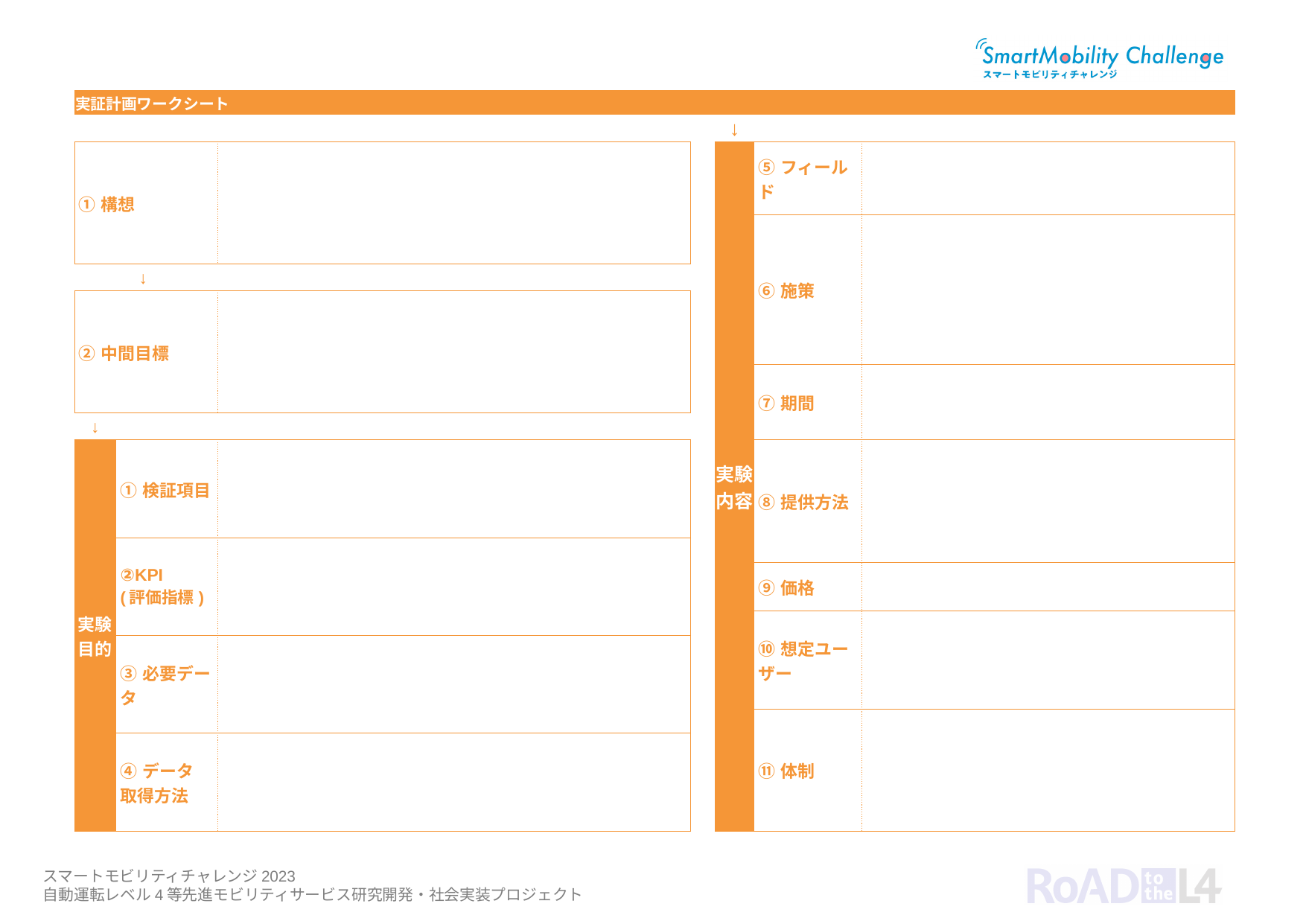

| 実証計画ワークシート |  |  |  |  |  |  |  |
| --- | --- | --- | --- | --- | --- | --- | --- |
|  |  |  |  |  | ↓ |  |  |
| ①構想 |  |  |  |  | 実験内容 | ⑤フィールド |  |
|  |  |  |  |  |  |  |  |
|  |  |  |  |  |  |  |  |
|  |  |  |  |  |  | ⑥施策 |  |
|  |  |  |  |  |  |  |  |
| ↓ |  |  |  |  |  |  |  |
| ②中間目標 |  |  |  |  |  |  |  |
|  |  |  |  |  |  |  |  |
|  |  |  |  |  |  |  |  |
|  |  |  |  |  |  | ⑦期間 |  |
|  |  |  |  |  |  |  |  |
| ↓ |  |  |  |  |  |  |  |
| 実験目的 | ①検証項目 | ①検証項目 |  |  |  | ⑧提供方法 |  |
|  |  |  |  |  |  |  |  |
|  |  |  |  |  |  |  |  |
|  |  |  |  |  |  |  |  |
|  | ②KPI (評価指標) | ②KPI (評価指標) |  |  |  |  |  |
|  |  |  |  |  |  | ⑨価格 |  |
|  |  |  |  |  |  |  |  |
|  |  |  |  |  |  | ⑩想定ユーザー |  |
|  | ③必要データ | ③必要データ |  |  |  |  |  |
|  |  |  |  |  |  |  |  |
|  |  |  |  |  |  |  |  |
|  |  |  |  |  |  | ⑪体制 |  |
|  | ④データ 取得方法 | ④データ 取得方法 |  |  |  |  |  |
|  |  |  |  |  |  |  |  |
|  |  |  |  |  |  |  |  |
|  |  |  |  |  |  |  |  |